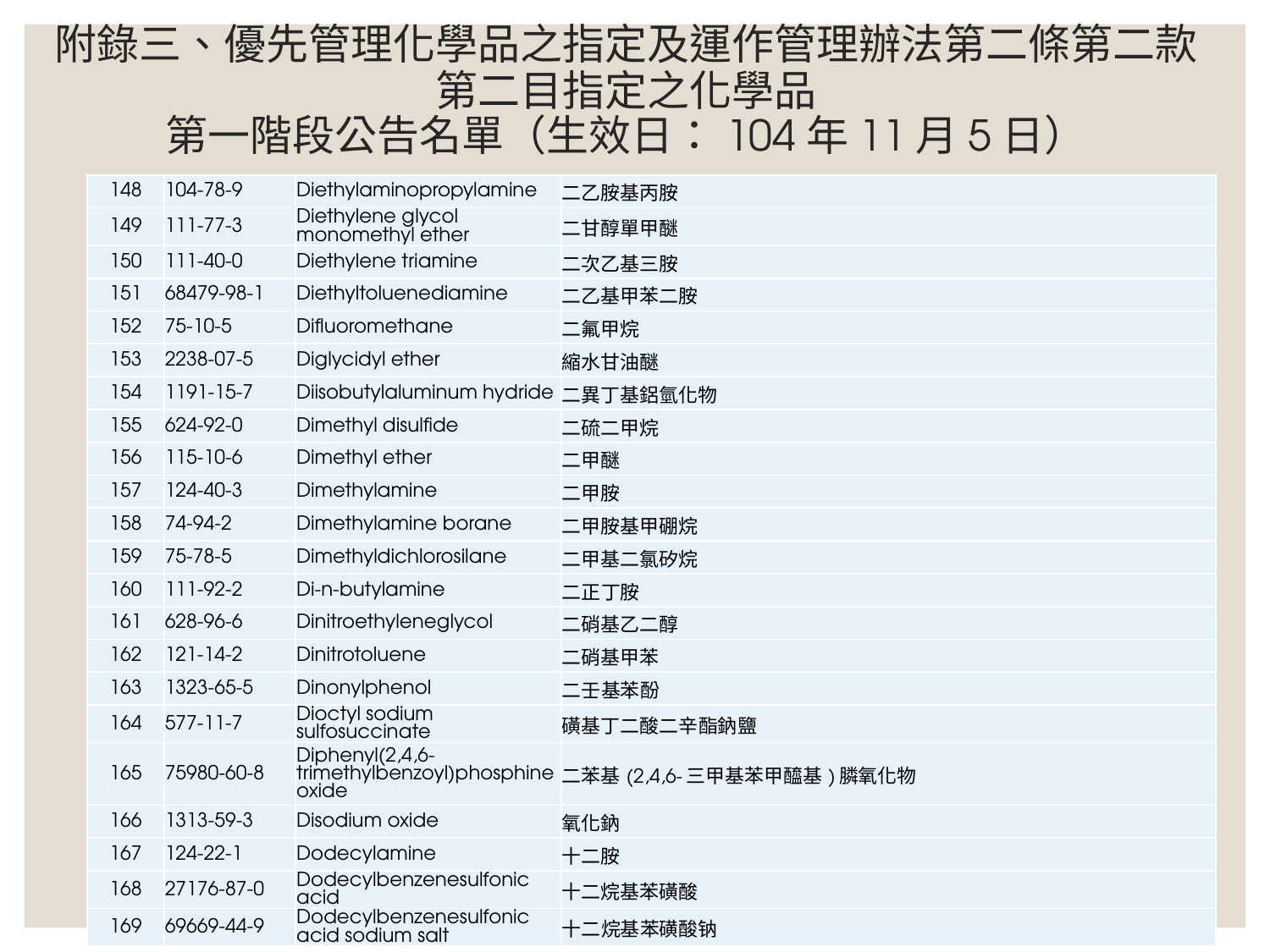

# 附錄三、優先管理化學品之指定及運作管理辦法第二條第二款第二目指定之化學品 第一階段公告名單（生效日：104年11月5日）
| 148 | 104-78-9 | Diethylaminopropylamine | 二乙胺基丙胺 |
| --- | --- | --- | --- |
| 149 | 111-77-3 | Diethylene glycol monomethyl ether | 二甘醇單甲醚 |
| 150 | 111-40-0 | Diethylene triamine | 二次乙基三胺 |
| 151 | 68479-98-1 | Diethyltoluenediamine | 二乙基甲苯二胺 |
| 152 | 75-10-5 | Difluoromethane | 二氟甲烷 |
| 153 | 2238-07-5 | Diglycidyl ether | 縮水甘油醚 |
| 154 | 1191-15-7 | Diisobutylaluminum hydride | 二異丁基鋁氫化物 |
| 155 | 624-92-0 | Dimethyl disulfide | 二硫二甲烷 |
| 156 | 115-10-6 | Dimethyl ether | 二甲醚 |
| 157 | 124-40-3 | Dimethylamine | 二甲胺 |
| 158 | 74-94-2 | Dimethylamine borane | 二甲胺基甲硼烷 |
| 159 | 75-78-5 | Dimethyldichlorosilane | 二甲基二氯矽烷 |
| 160 | 111-92-2 | Di-n-butylamine | 二正丁胺 |
| 161 | 628-96-6 | Dinitroethyleneglycol | 二硝基乙二醇 |
| 162 | 121-14-2 | Dinitrotoluene | 二硝基甲苯 |
| 163 | 1323-65-5 | Dinonylphenol | 二壬基苯酚 |
| 164 | 577-11-7 | Dioctyl sodium sulfosuccinate | 磺基丁二酸二辛酯鈉鹽 |
| 165 | 75980-60-8 | Diphenyl(2,4,6-trimethylbenzoyl)phosphine oxide | 二苯基(2,4,6-三甲基苯甲醯基)膦氧化物 |
| 166 | 1313-59-3 | Disodium oxide | 氧化鈉 |
| 167 | 124-22-1 | Dodecylamine | 十二胺 |
| 168 | 27176-87-0 | Dodecylbenzenesulfonic acid | 十二烷基苯磺酸 |
| 169 | 69669-44-9 | Dodecylbenzenesulfonic acid sodium salt | 十二烷基苯磺酸钠 |